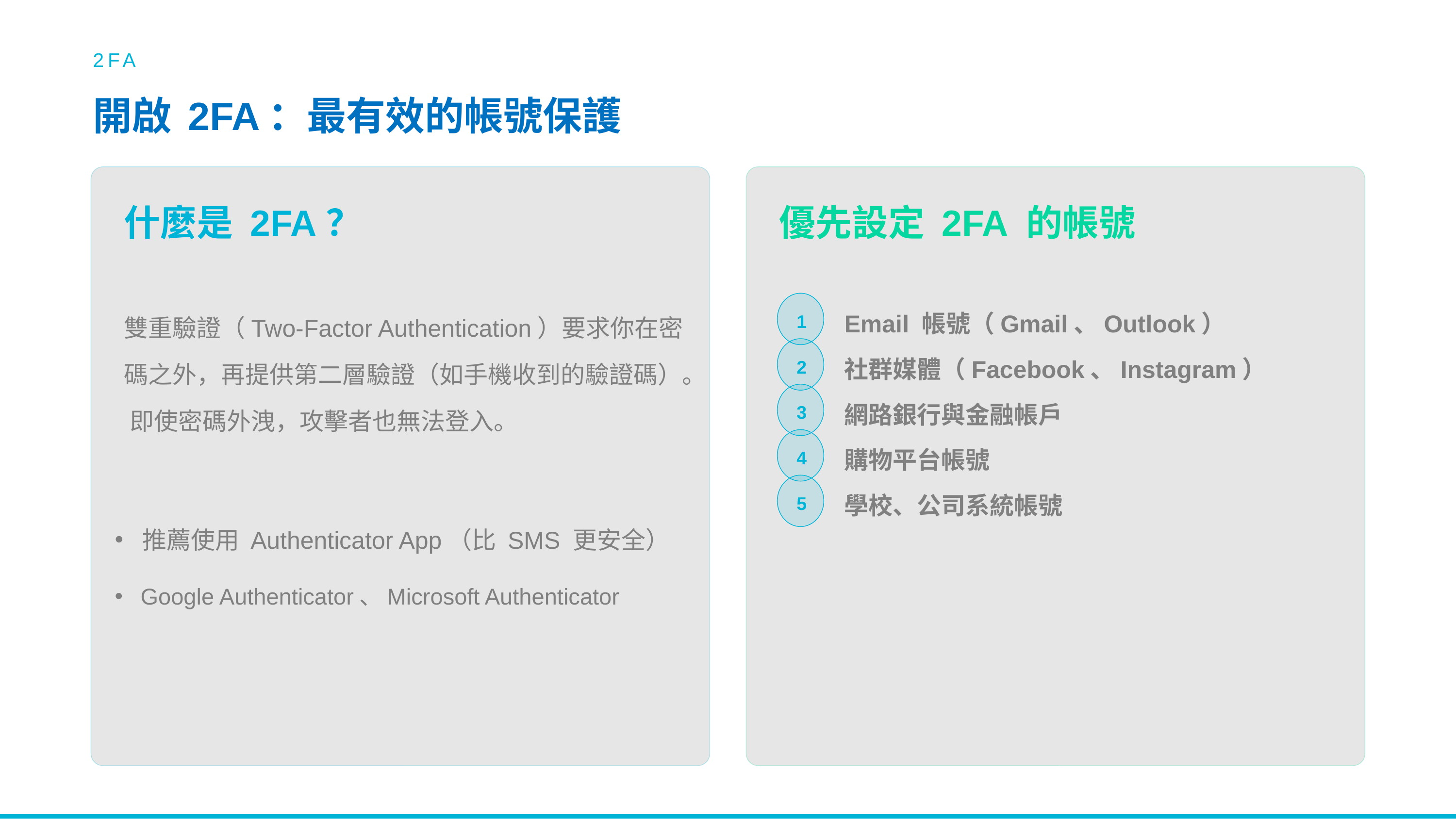

2FA
開啟 2FA：最有效的帳號保護

什麼是 2FA？
優先設定 2FA 的帳號

雙重驗證（Two-Factor Authentication）要求你在密碼之外，再提供第二層驗證（如手機收到的驗證碼）。 即使密碼外洩，攻擊者也無法登入。
1
Email 帳號（Gmail、Outlook）

2
社群媒體（Facebook、Instagram）

3
網路銀行與金融帳戶

4
購物平台帳號

5
學校、公司系統帳號
推薦使用 Authenticator App（比 SMS 更安全）
Google Authenticator、Microsoft Authenticator